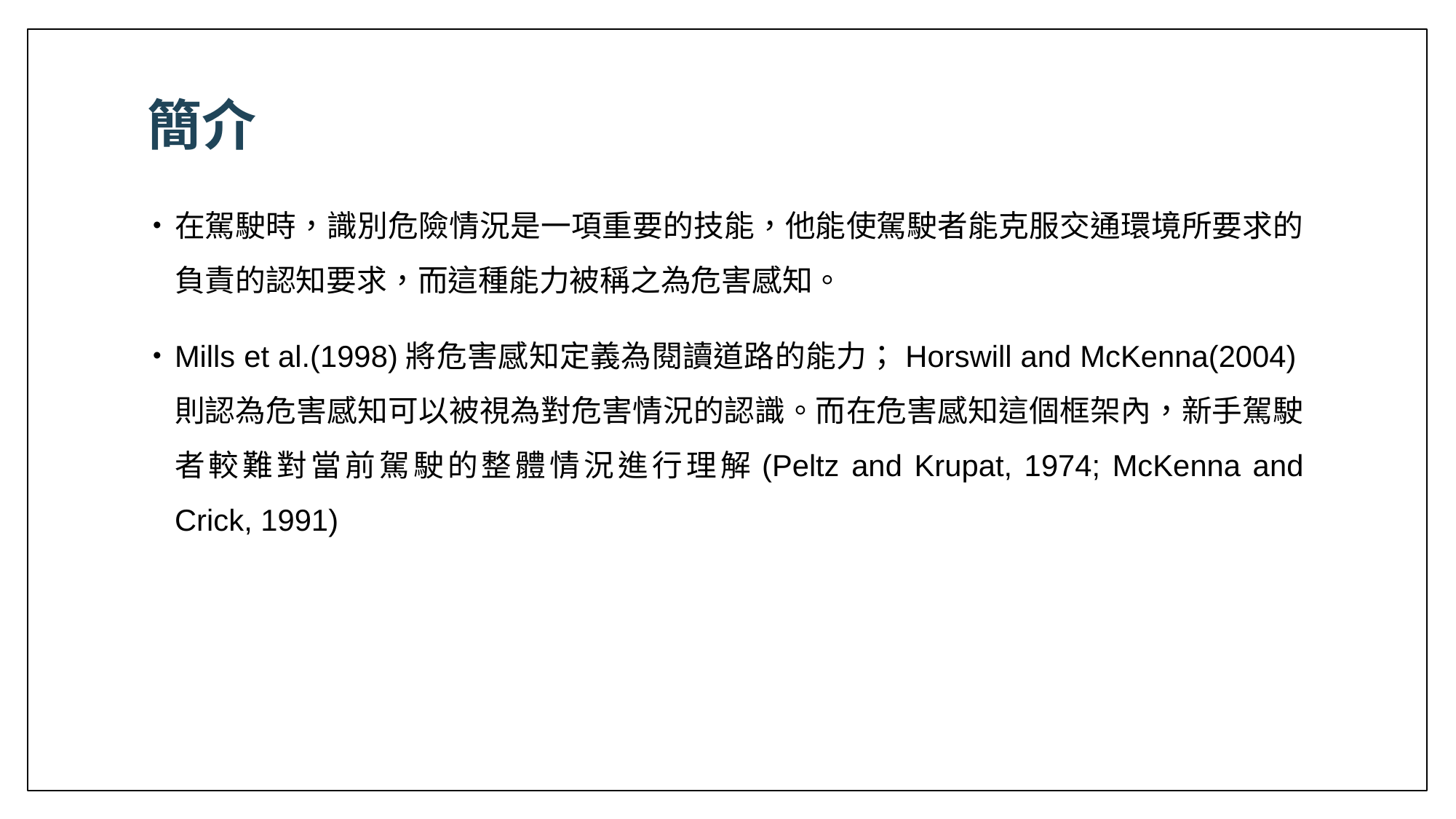

# 簡介
在駕駛時，識別危險情況是一項重要的技能，他能使駕駛者能克服交通環境所要求的負責的認知要求，而這種能力被稱之為危害感知。
Mills et al.(1998)將危害感知定義為閱讀道路的能力；Horswill and McKenna(2004)則認為危害感知可以被視為對危害情況的認識。而在危害感知這個框架內，新手駕駛者較難對當前駕駛的整體情況進行理解(Peltz and Krupat, 1974; McKenna and Crick, 1991)